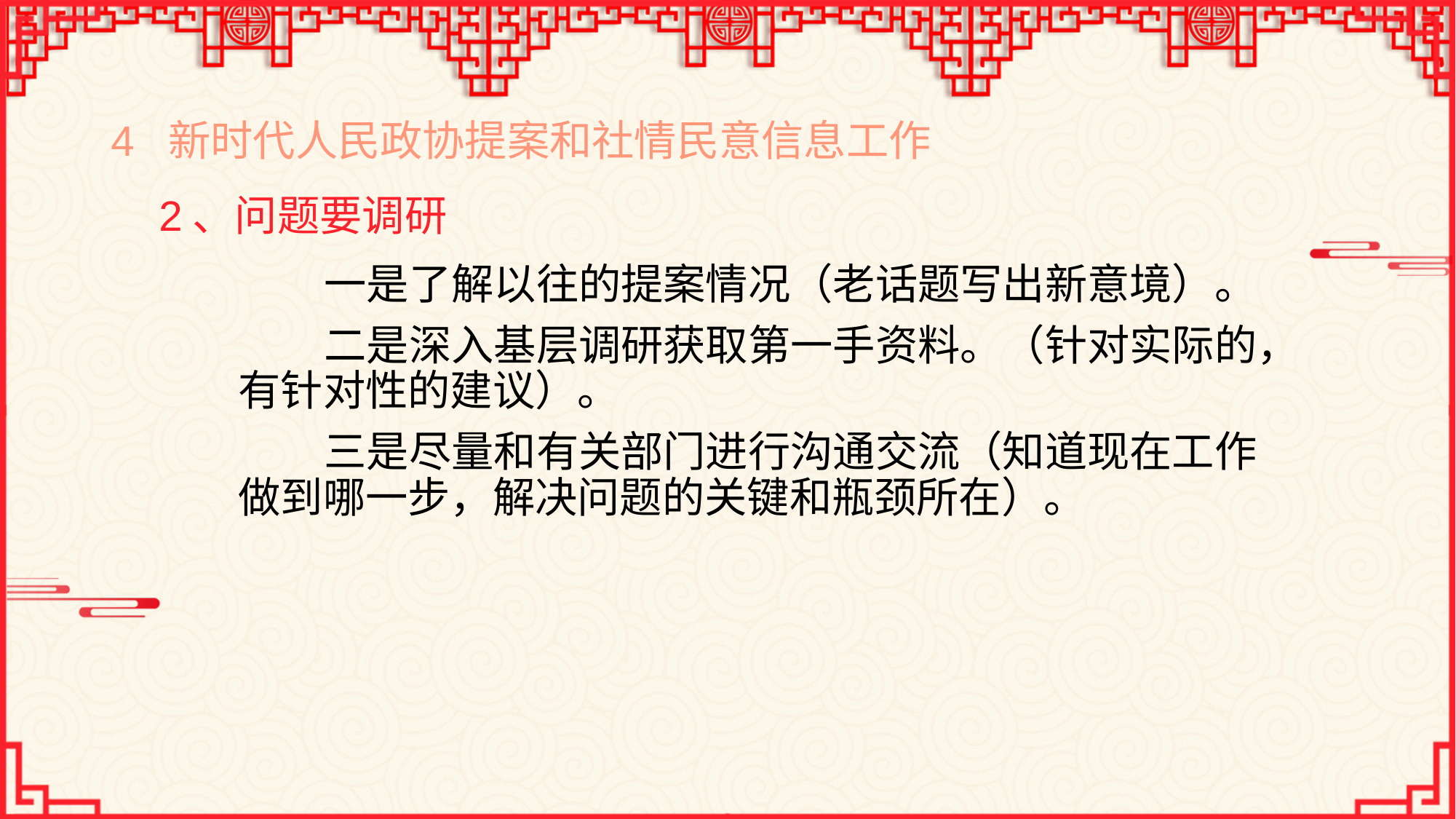

# 4  新时代人民政协提案和社情民意信息工作
2、问题要调研
一是了解以往的提案情况（老话题写出新意境）。
二是深入基层调研获取第一手资料。（针对实际的，有针对性的建议）。
三是尽量和有关部门进行沟通交流（知道现在工作做到哪一步，解决问题的关键和瓶颈所在）。